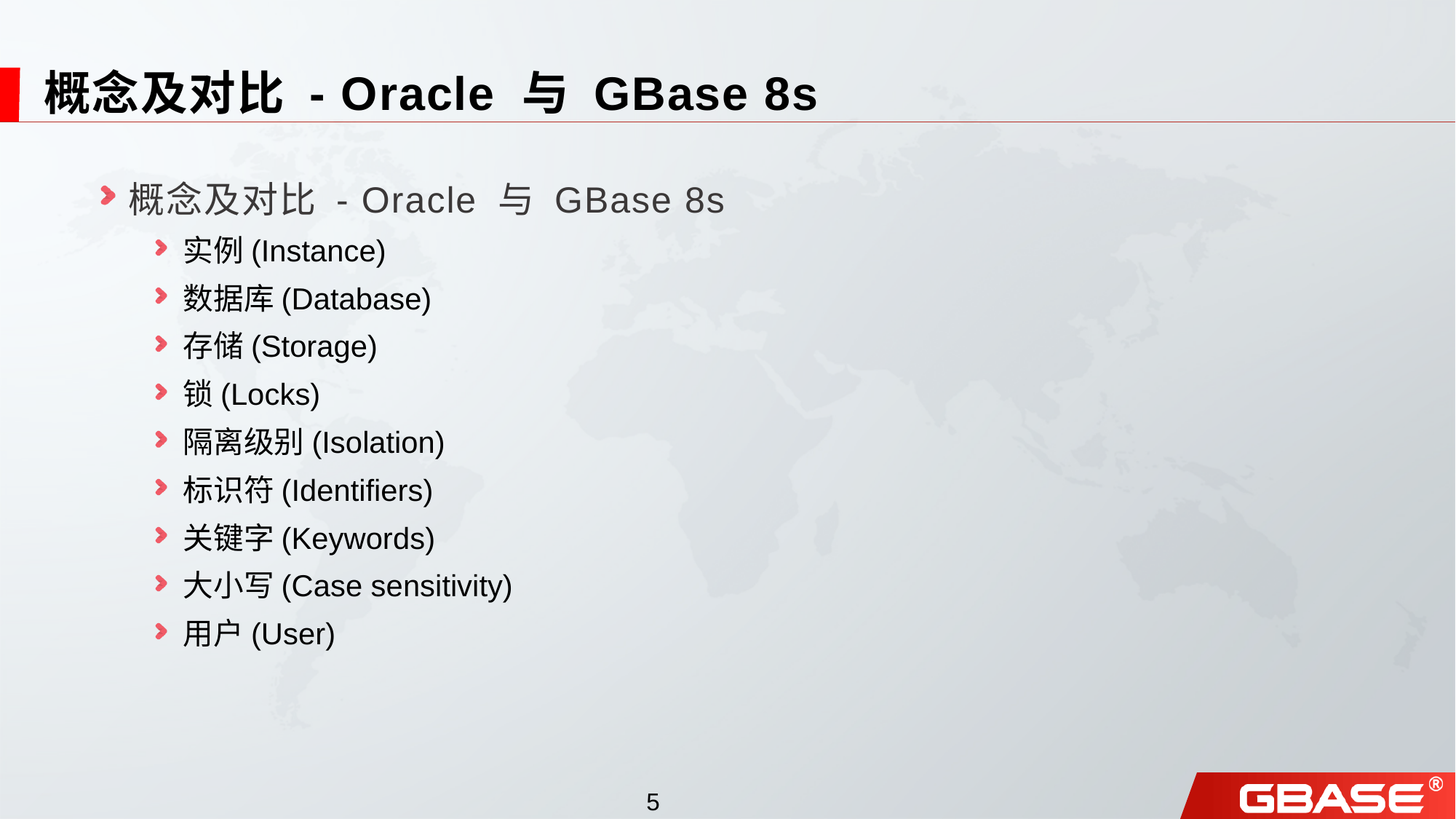

# 概念及对比 - Oracle 与 GBase 8s
概念及对比 - Oracle 与 GBase 8s
实例(Instance)
数据库(Database)
存储(Storage)
锁(Locks)
隔离级别(Isolation)
标识符(Identifiers)
关键字(Keywords)
大小写(Case sensitivity)
用户(User)